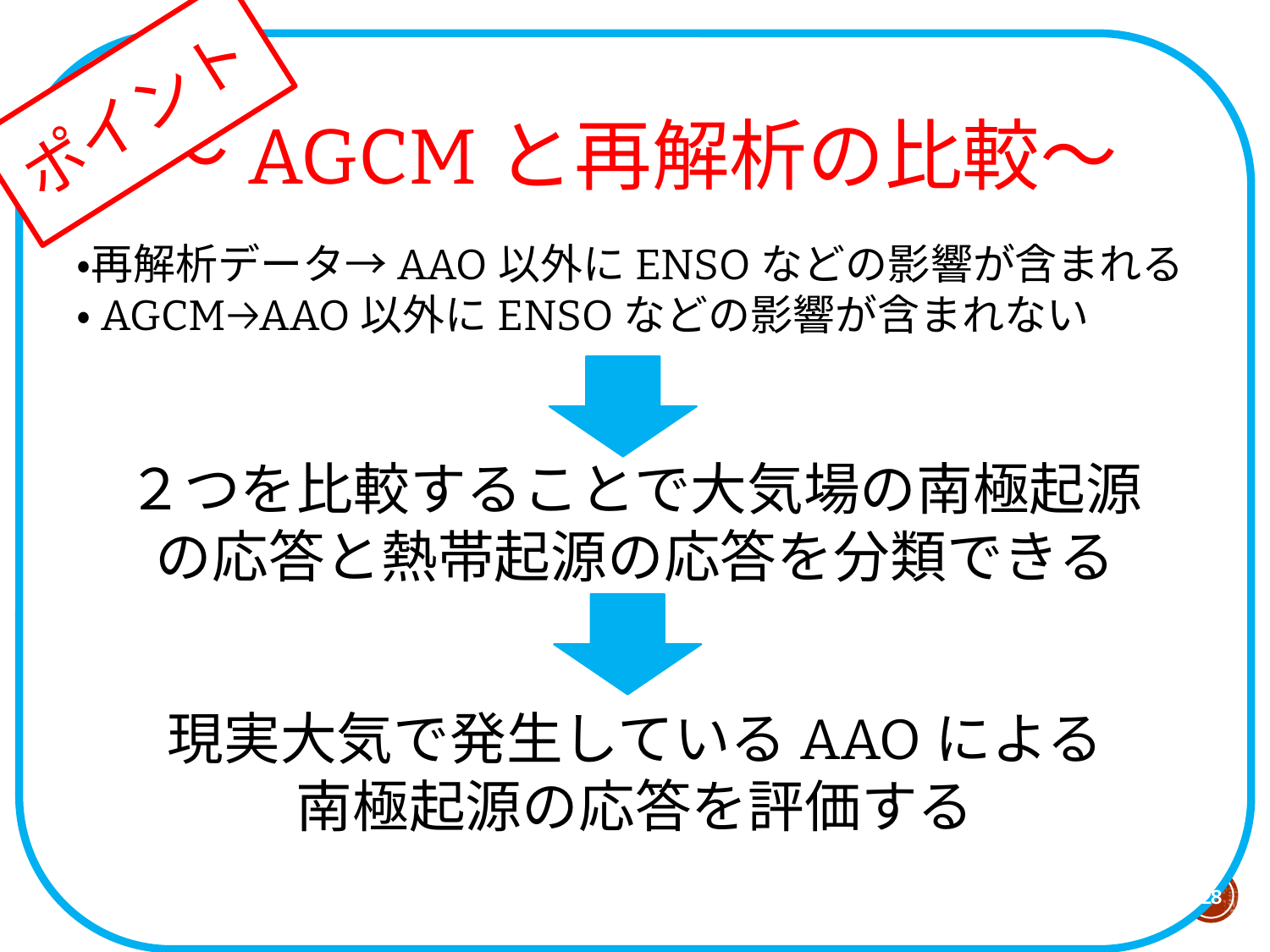

～AGCMと再解析の比較～

・再解析データ→AAO以外にENSOなどの影響が含まれる
・AGCM→AAO以外にENSOなどの影響が含まれない

２つを比較することで大気場の南極起源
の応答と熱帯起源の応答を分類できる

現実大気で発生しているAAOによる
南極起源の応答を評価する

ポイント

28